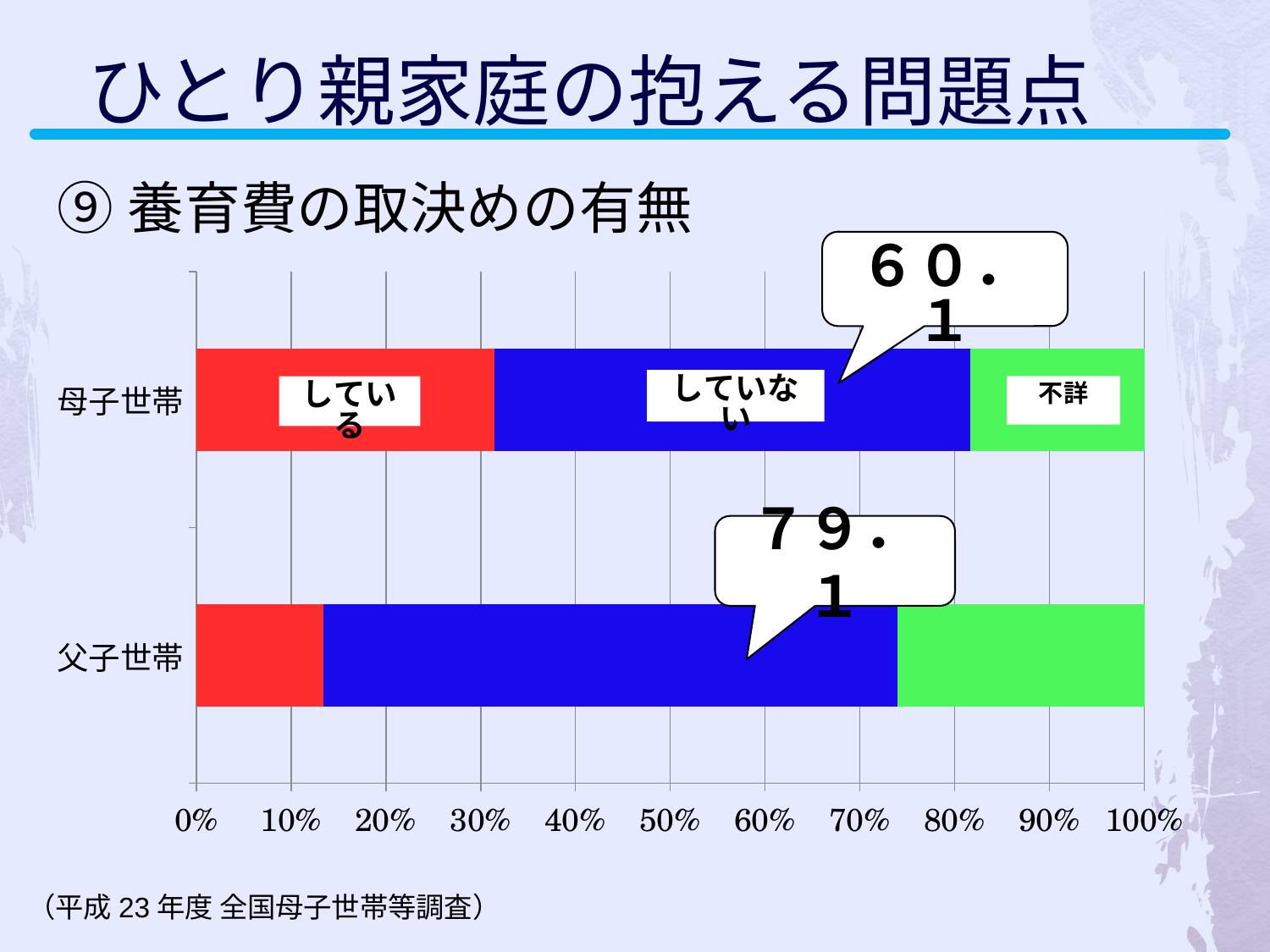

ひとり親家庭の抱える問題点
⑨養育費の取決めの有無

### Chart

| Category | 取決をしている | 取決をしていない | 不詳 |
|---|---|---|---|
| 父子世帯 | 1.75 | 7.91 | 3.4 |
| 母子世帯 | 3.77 | 6.01 | 2.2 |
７９．１
（平成23年度 全国母子世帯等調査）